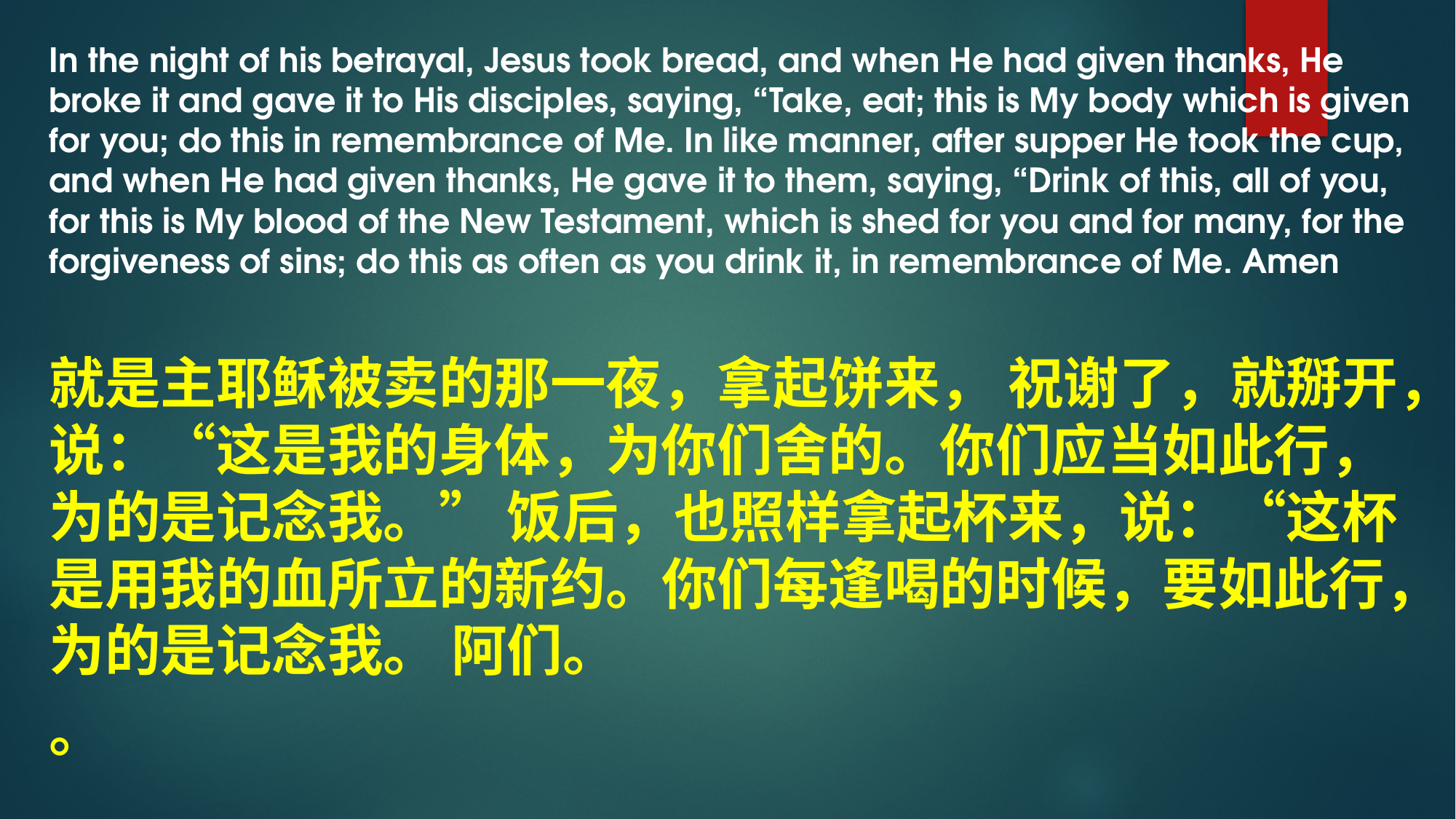

In the night of his betrayal, Jesus took bread, and when He had given thanks, He broke it and gave it to His disciples, saying, “Take, eat; this is My body which is given for you; do this in remembrance of Me. In like manner, after supper He took the cup, and when He had given thanks, He gave it to them, saying, “Drink of this, all of you, for this is My blood of the New Testament, which is shed for you and for many, for the forgiveness of sins; do this as often as you drink it, in remembrance of Me. Amen

就是主耶稣被卖的那一夜，拿起饼来， 祝谢了，就掰开，说：“这是我的身体，为你们舍的。你们应当如此行，为的是记念我。” 饭后，也照样拿起杯来，说：“这杯是用我的血所立的新约。你们每逢喝的时候，要如此行，为的是记念我。 阿们。
。